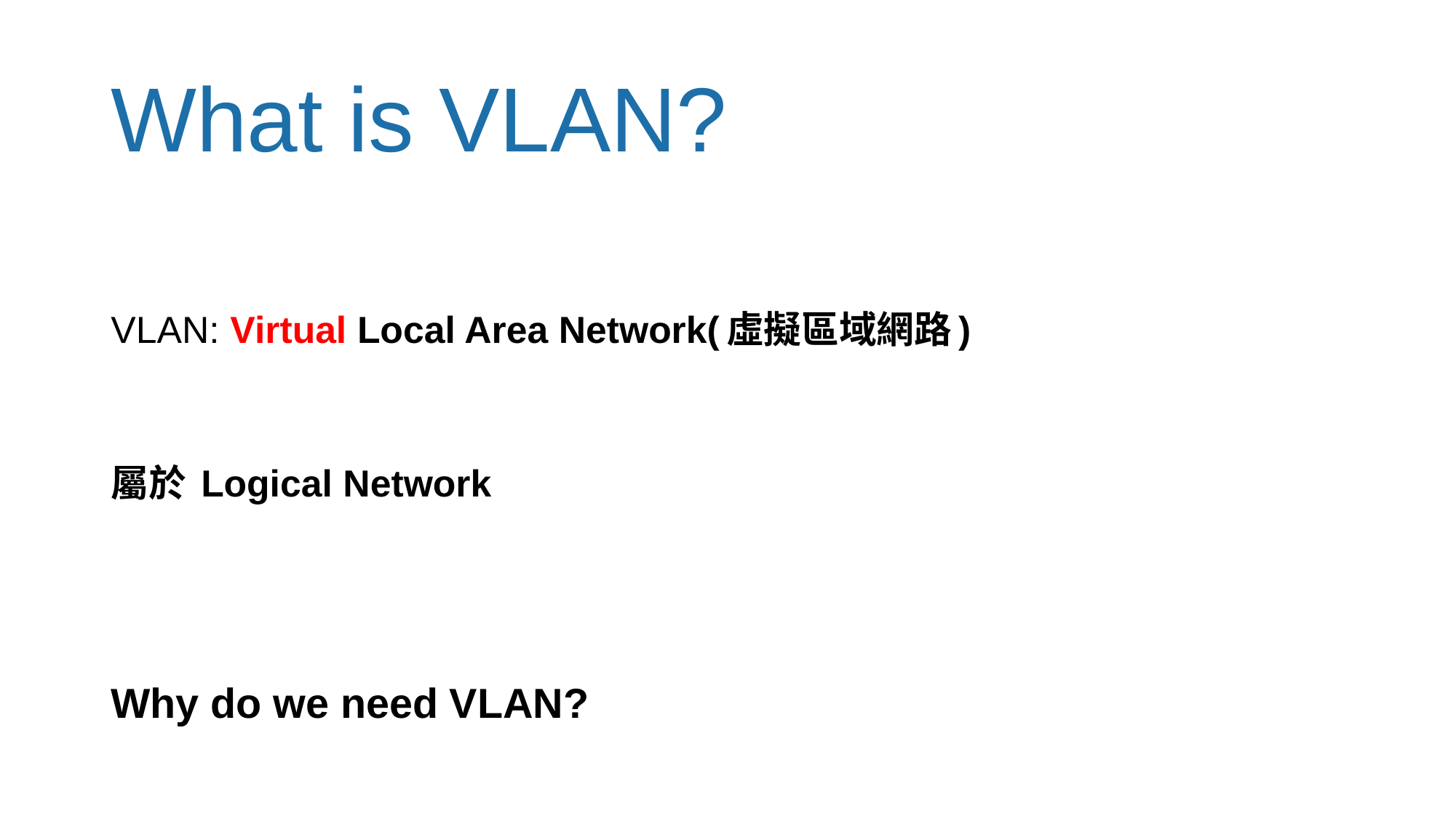

# What is VLAN?

VLAN: Virtual Local Area Network(虛擬區域網路)

屬於 Logical Network

Why do we need VLAN?